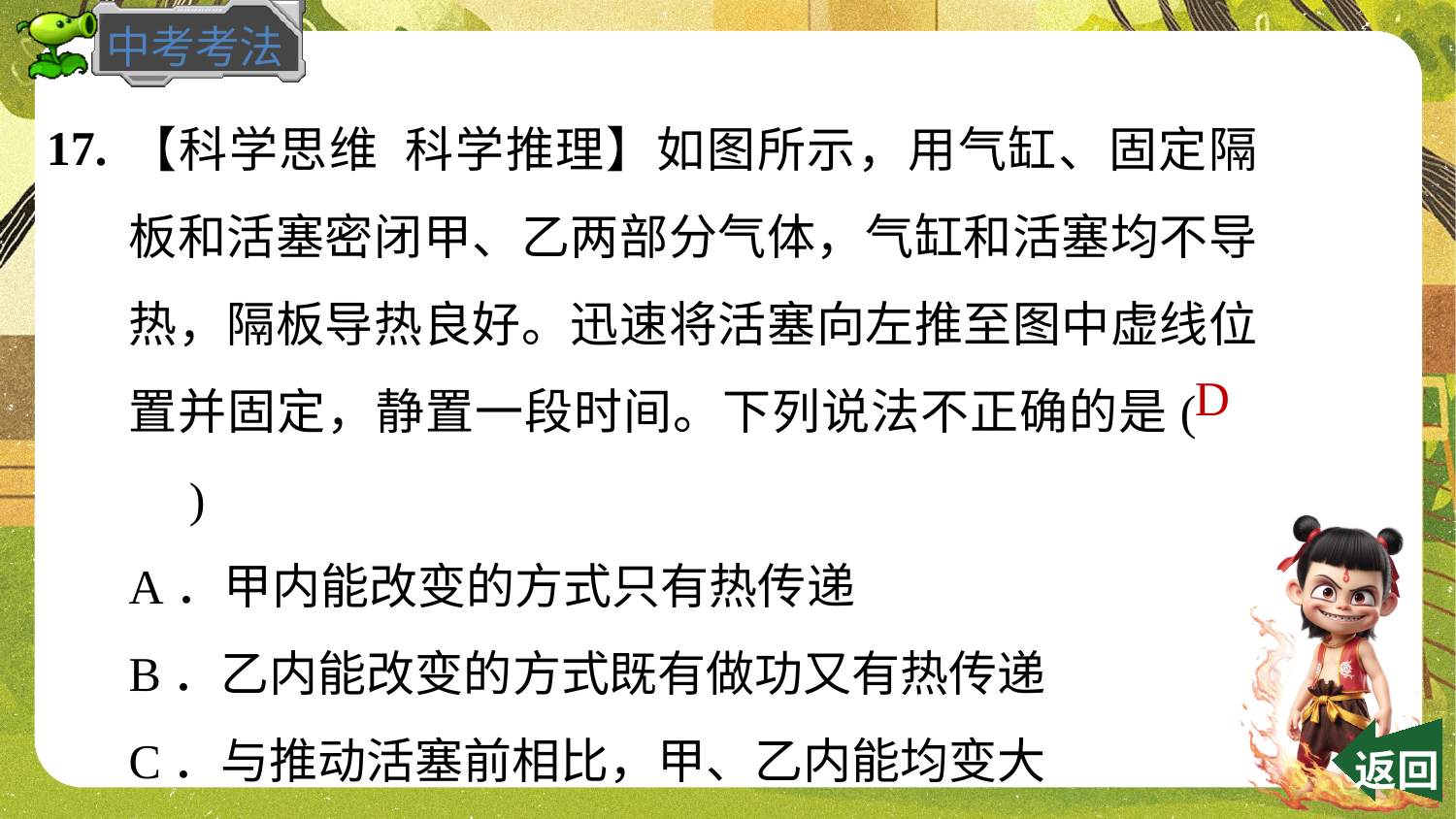

17.
【科学思维  科学推理】如图所示，用气缸、固定隔板和活塞密闭甲、乙两部分气体，气缸和活塞均不导热，隔板导热良好。迅速将活塞向左推至图中虚线位置并固定，静置一段时间。下列说法不正确的是(　　)
A．甲内能改变的方式只有热传递
B．乙内能改变的方式既有做功又有热传递
C．与推动活塞前相比，甲、乙内能均变大
D．与推动活塞前相比，甲内能不变、乙内能变大
D
 返回